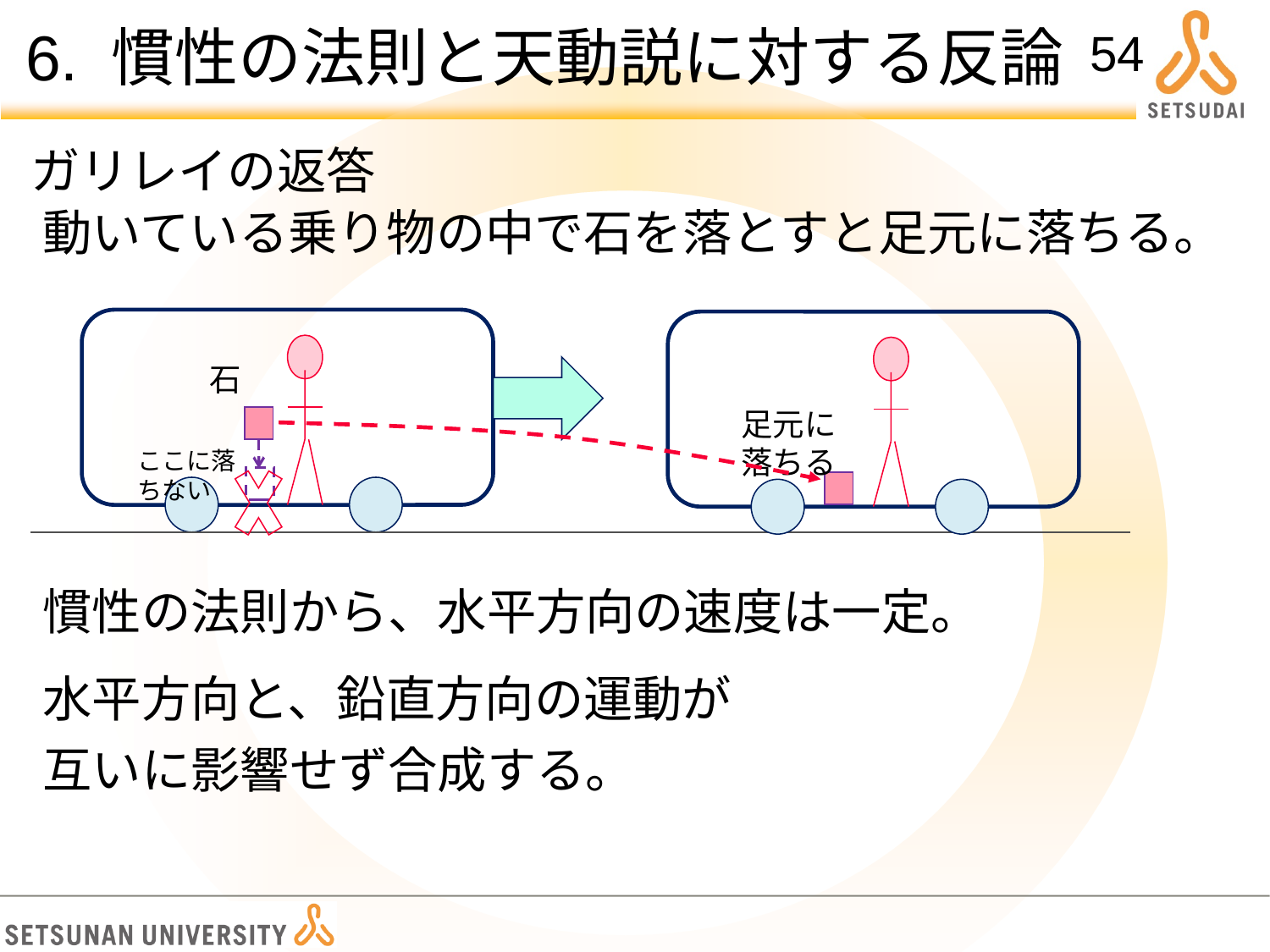

# 6. 慣性の法則と天動説に対する反論
54
ガリレイの返答
動いている乗り物の中で石を落とすと足元に落ちる。

石

足元に落ちる

ここに落ちない

慣性の法則から、水平方向の速度は一定。
水平方向と、鉛直方向の運動が
互いに影響せず合成する。